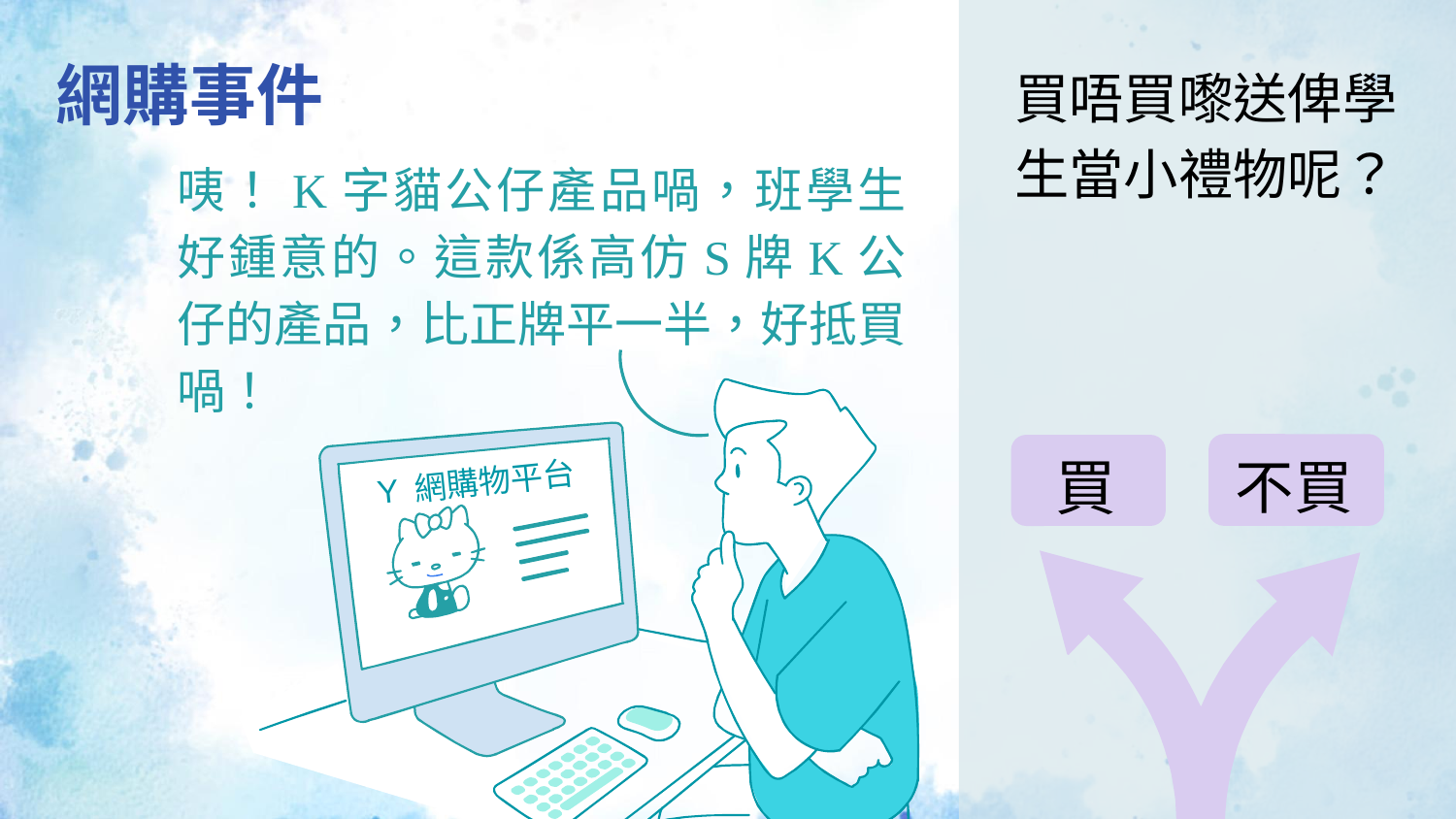

網購事件
買唔買嚟送俾學生當小禮物呢？
咦！K字貓公仔產品喎，班學生好鍾意的。這款係高仿S牌K公仔的產品，比正牌平一半，好抵買喎！

Y 網購物平台

不買

買
Y 網購物平台